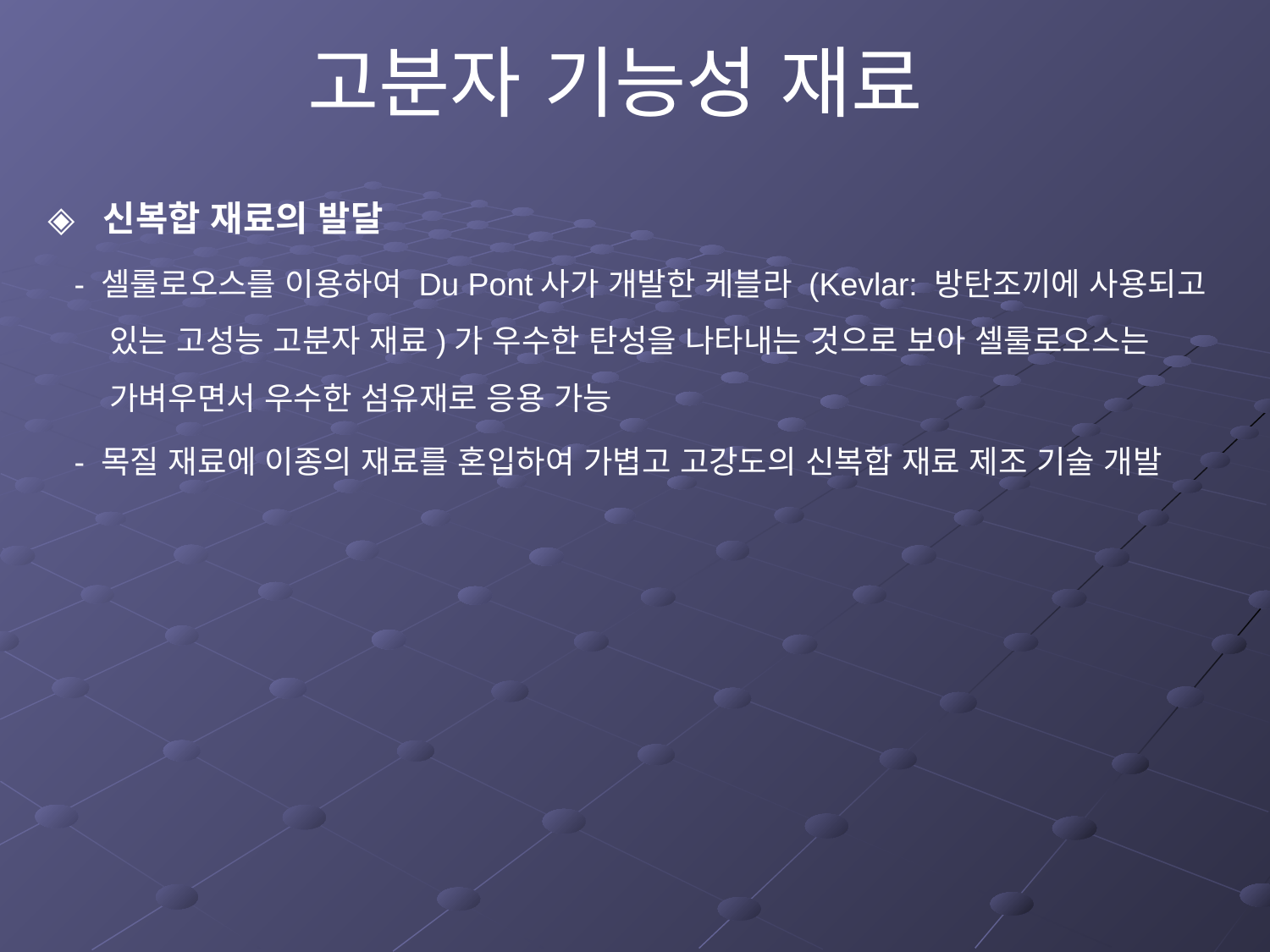

고분자 기능성 재료
◈  신복합 재료의 발달
   - 셀룰로오스를 이용하여 Du Pont사가 개발한 케블라 (Kevlar: 방탄조끼에 사용되고 있는 고성능 고분자 재료)가 우수한 탄성을 나타내는 것으로 보아 셀룰로오스는 가벼우면서 우수한 섬유재로 응용 가능
   - 목질 재료에 이종의 재료를 혼입하여 가볍고 고강도의 신복합 재료 제조 기술 개발